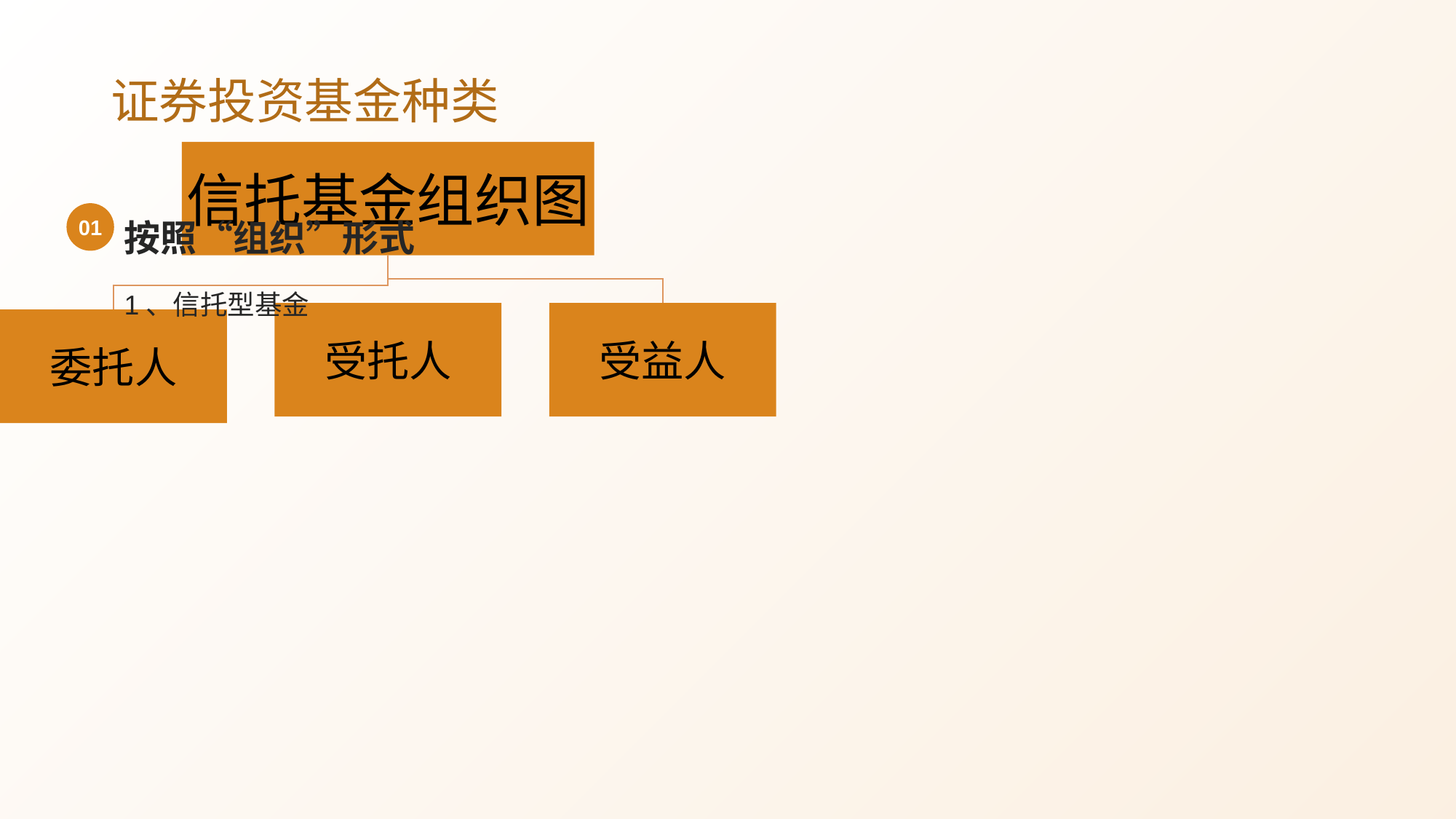

# 证券投资基金种类
信托基金组织图
委托人
受托人
受益人
按照“组织”形式
01
1、信托型基金